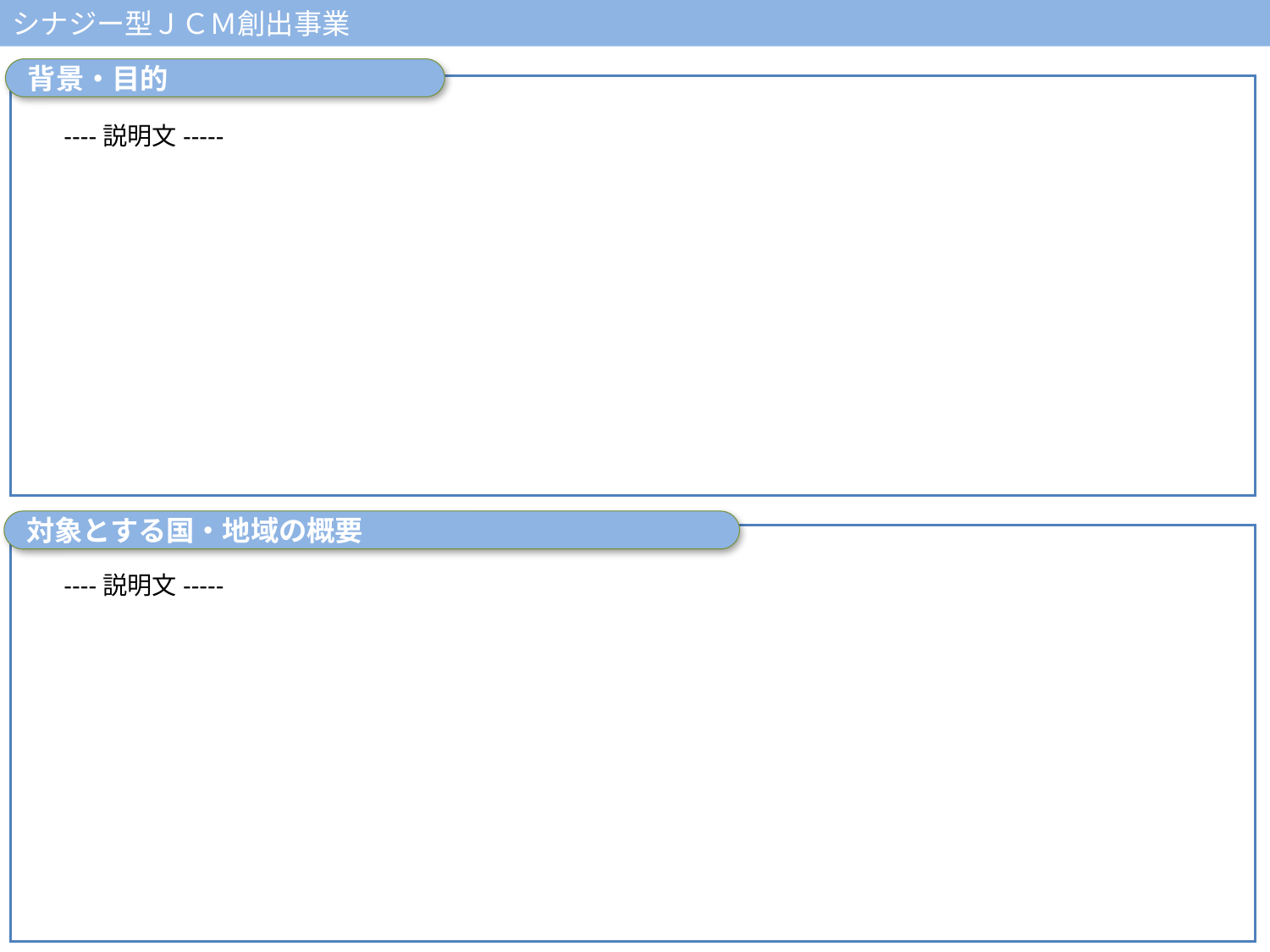

シナジー型ＪＣＭ創出事業
背景・目的

　----説明文-----

対象とする国・地域の概要

　----説明文-----